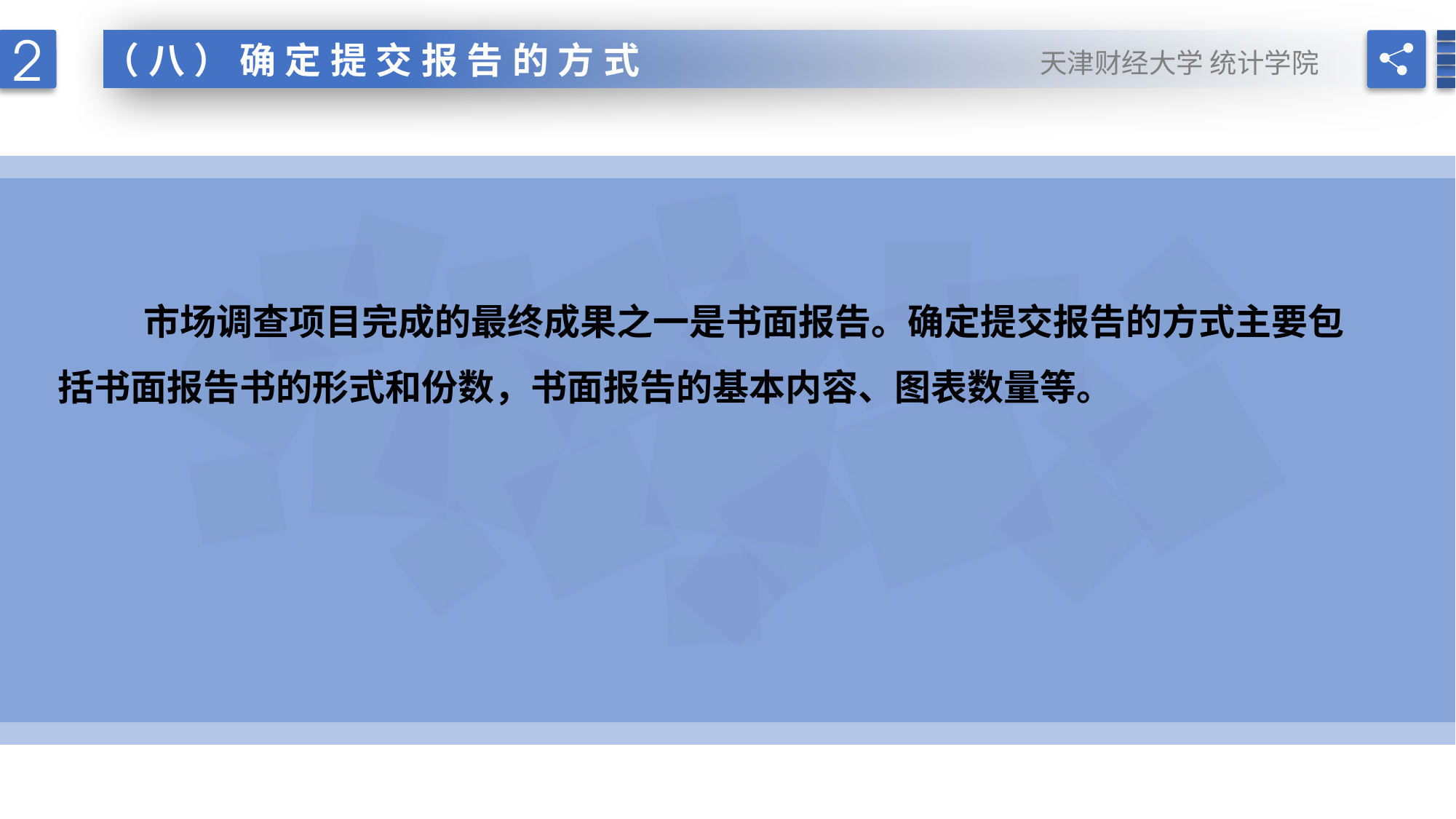

2

天津财经大学 统计学院

（八）确定提交报告的方式

市场调查项目完成的最终成果之一是书面报告。确定提交报告的方式主要包括书面报告书的形式和份数，书面报告的基本内容、图表数量等。